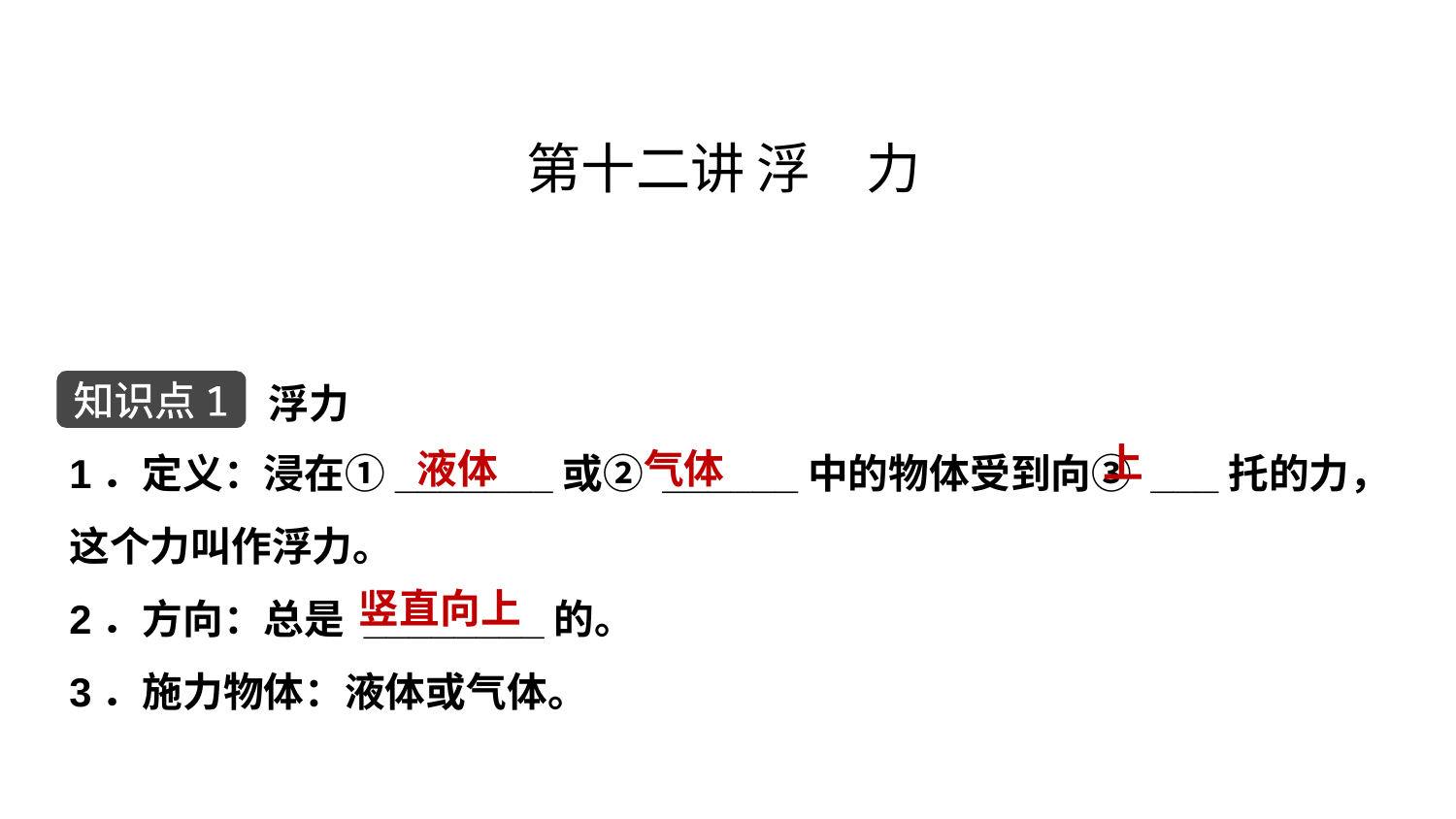

第十二讲 浮　力
浮力
知识点1
上
液体
气体
1．定义：浸在①_______或② ______中的物体受到向③ ___托的力，这个力叫作浮力。
2．方向：总是 ________的。
3．施力物体：液体或气体。
竖直向上